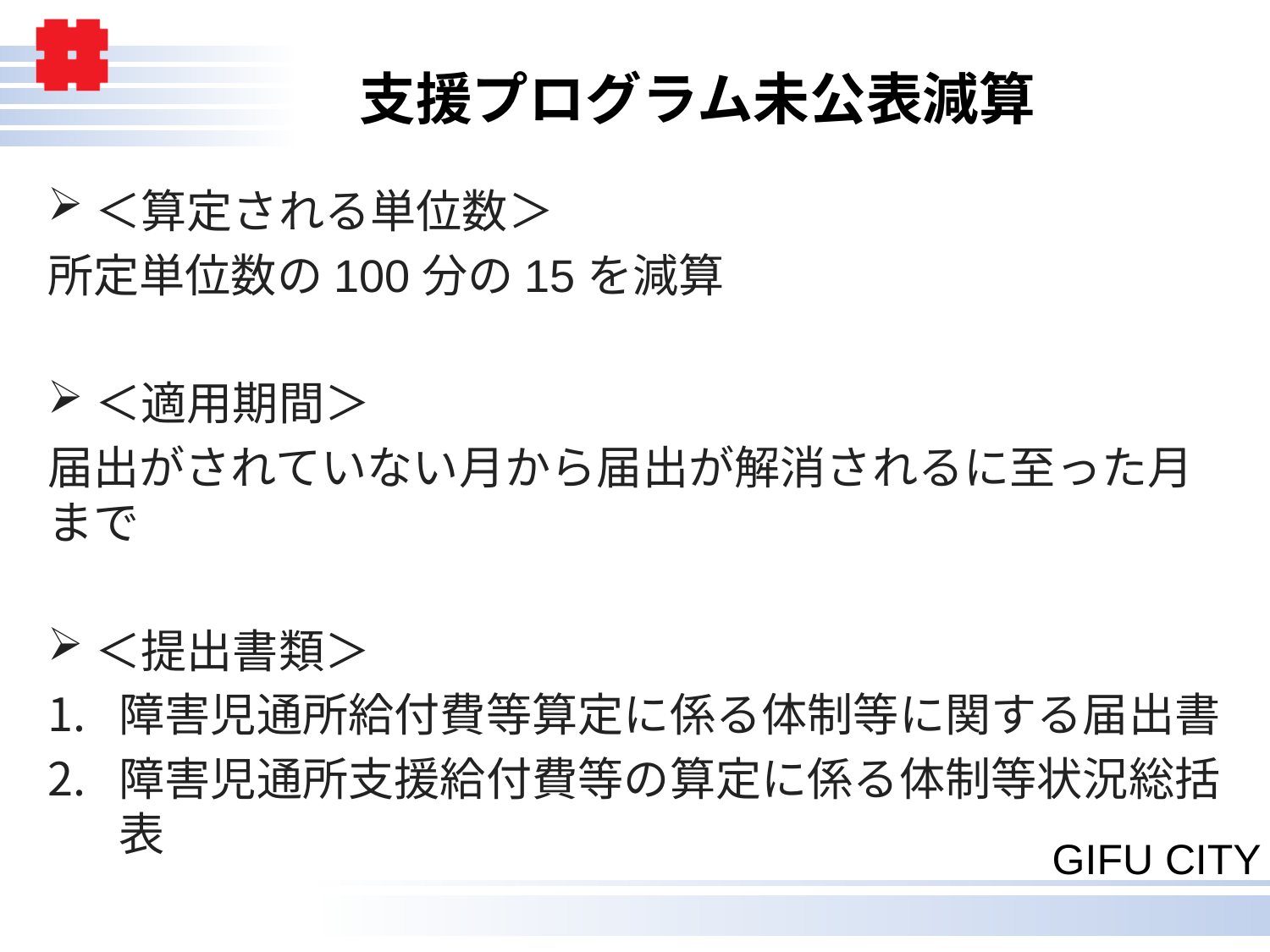

# 支援プログラム未公表減算
＜算定される単位数＞
所定単位数の100分の15を減算

＜適用期間＞
届出がされていない月から届出が解消されるに至った月まで

＜提出書類＞
障害児通所給付費等算定に係る体制等に関する届出書
障害児通所支援給付費等の算定に係る体制等状況総括表